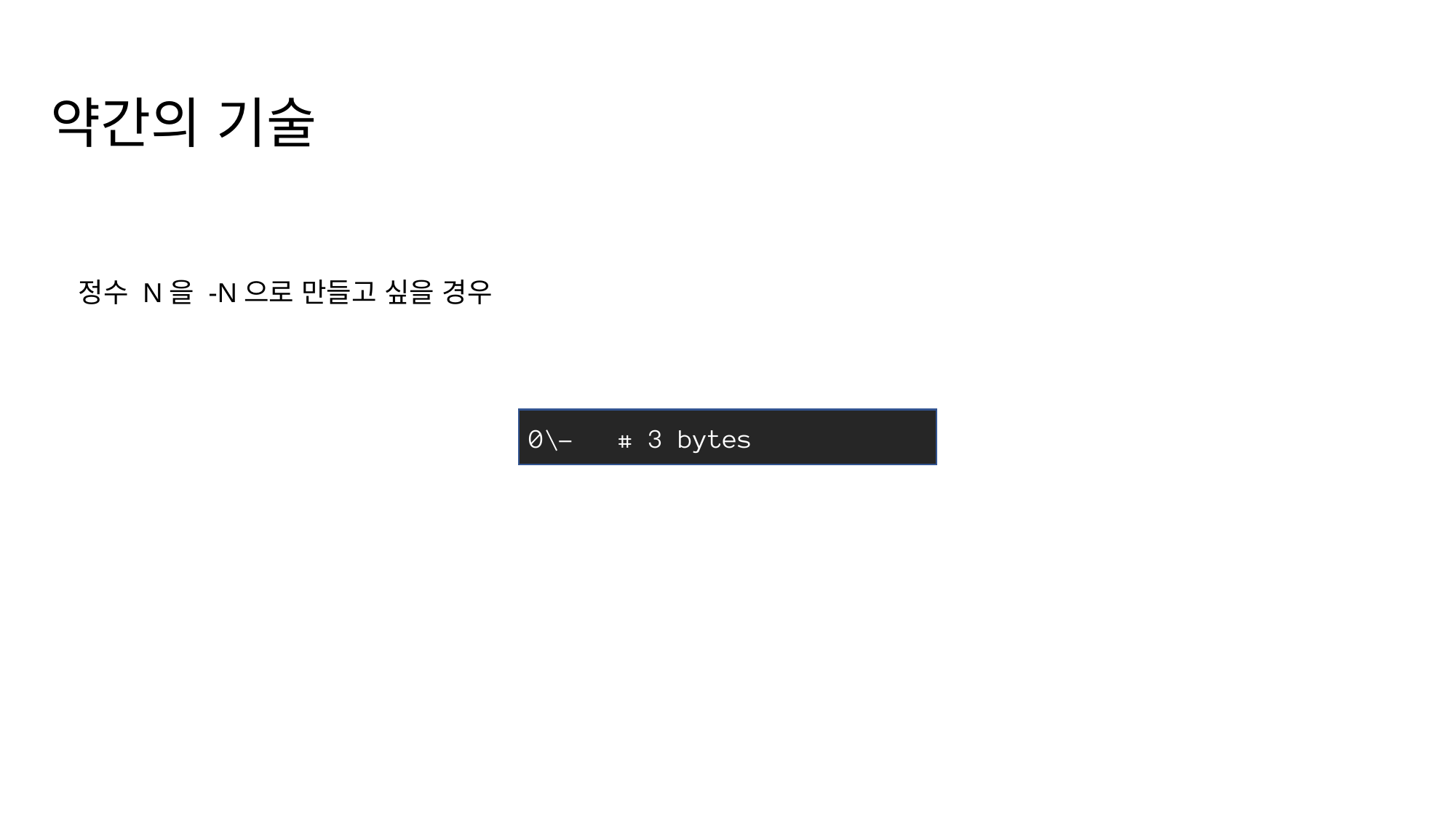

약간의 기술
정수 N을 -N으로 만들고 싶을 경우
0\-   # 3 bytes